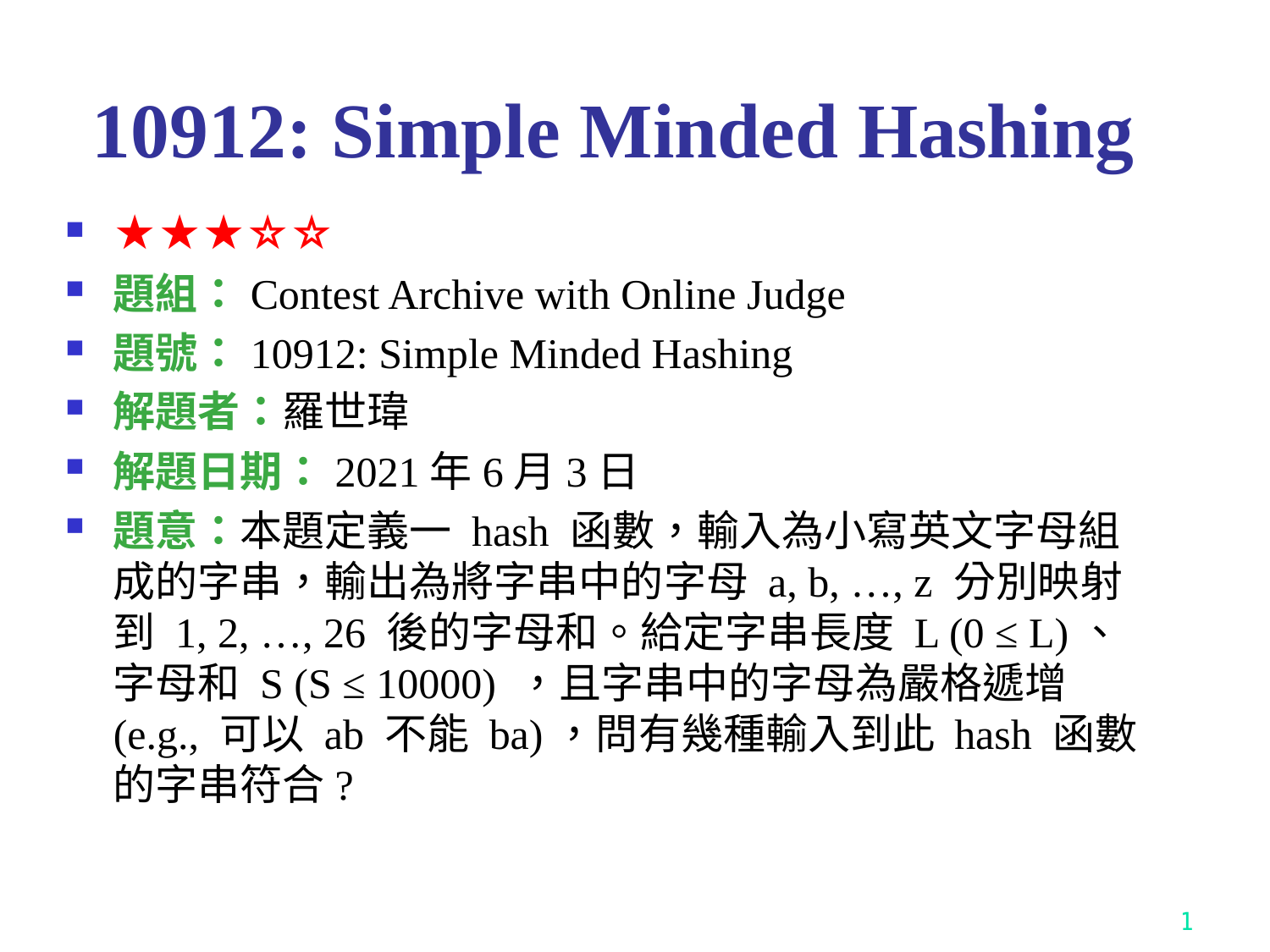

# 10912: Simple Minded Hashing
★★★☆☆
題組：Contest Archive with Online Judge
題號：10912: Simple Minded Hashing
解題者：羅世瑋
解題日期：2021年6月3日
題意：本題定義一 hash 函數，輸入為小寫英文字母組成的字串，輸出為將字串中的字母 a, b, …, z 分別映射到 1, 2, …, 26 後的字母和。給定字串長度 L (0 ≤ L)、字母和 S (S ≤ 10000) ，且字串中的字母為嚴格遞增(e.g., 可以 ab 不能 ba)，問有幾種輸入到此 hash 函數的字串符合?
1